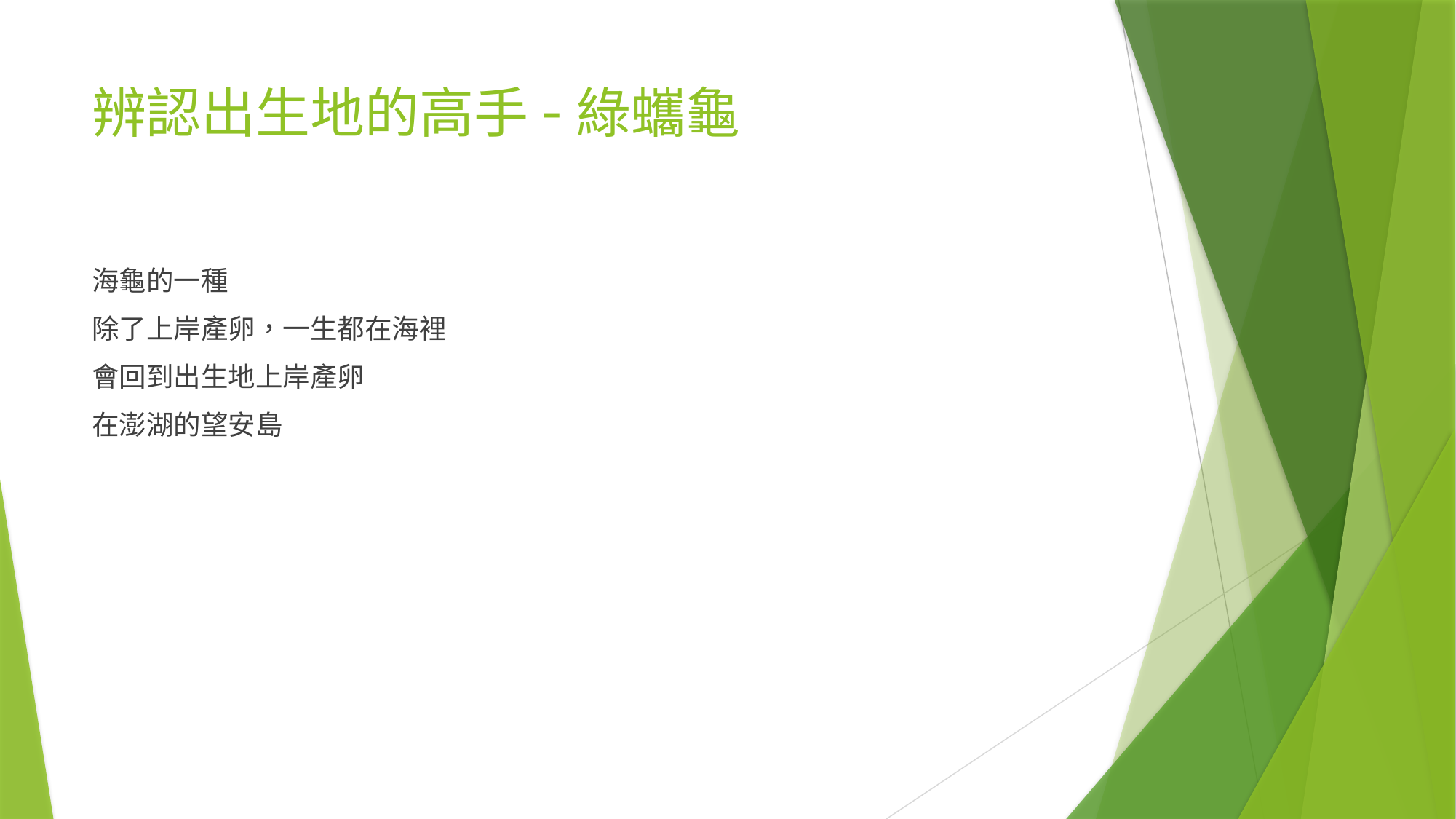

# 辨認出生地的高手-綠蠵龜
海龜的一種
除了上岸產卵，一生都在海裡
會回到出生地上岸產卵
在澎湖的望安島